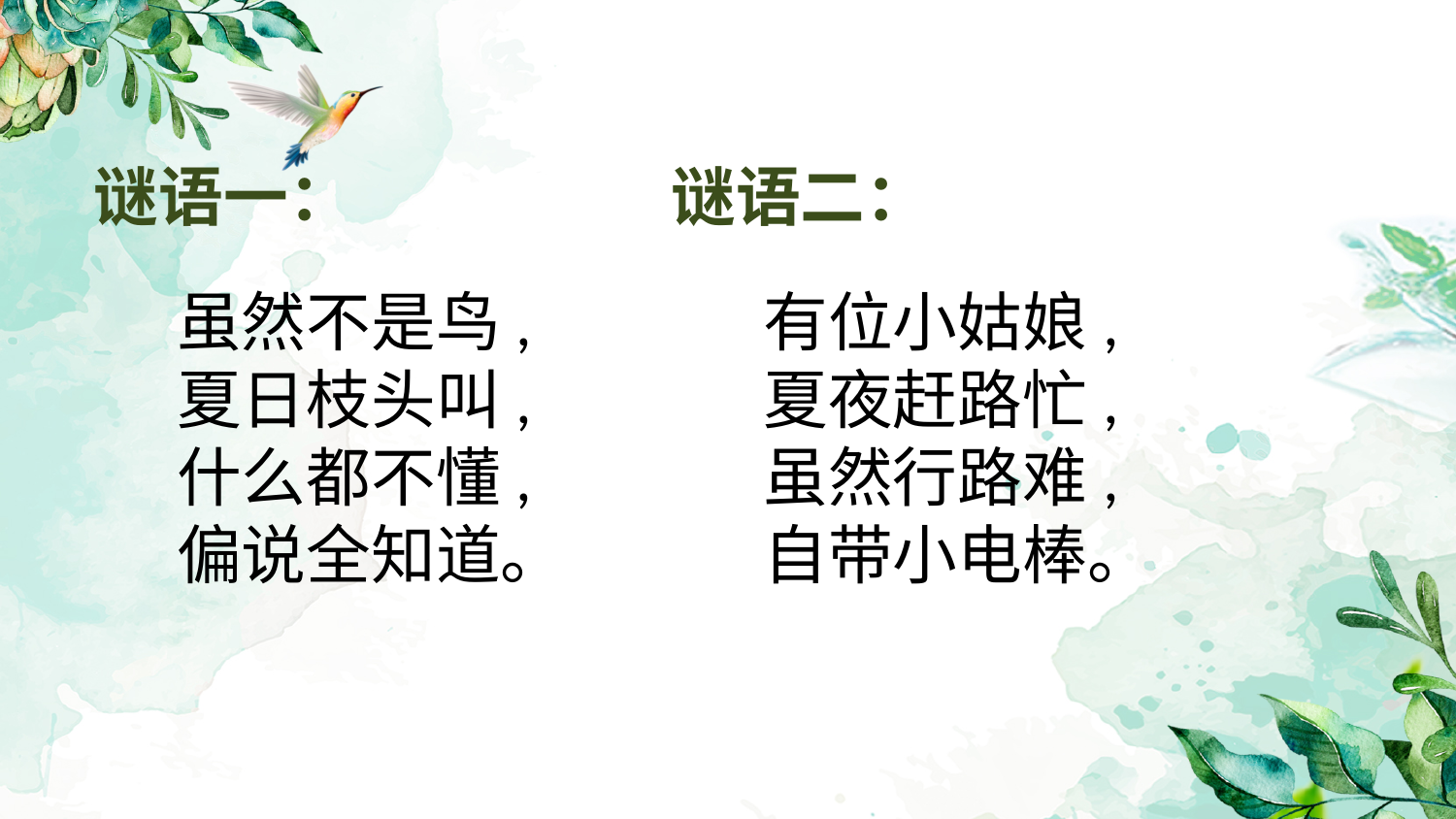

谜语一：
谜语二：
虽然不是鸟,
夏日枝头叫,
什么都不懂,
偏说全知道。
有位小姑娘,
夏夜赶路忙,
虽然行路难,
自带小电棒。